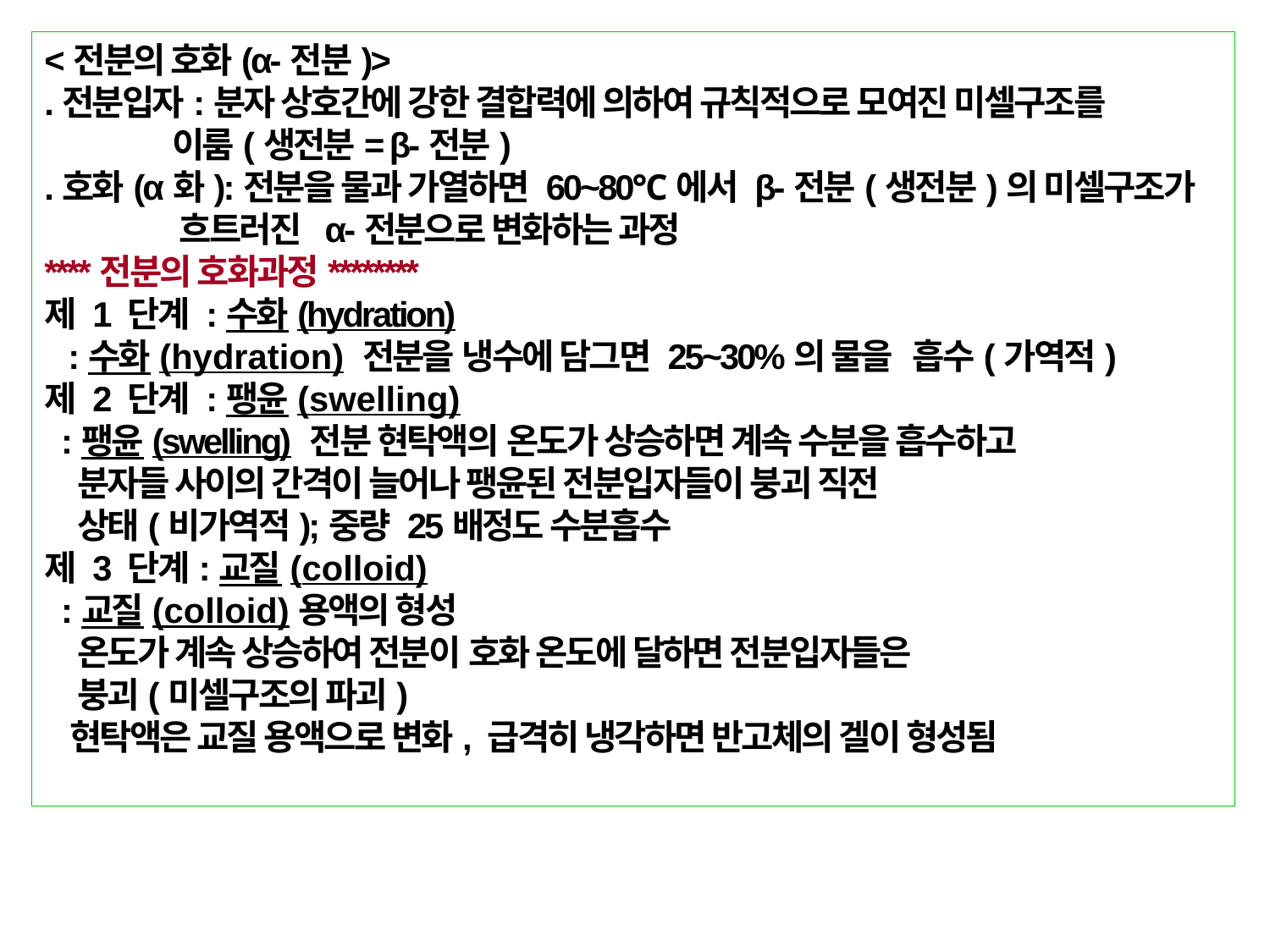

<전분의 호화(α-전분)>
.전분입자:분자 상호간에 강한 결합력에 의하여 규칙적으로 모여진 미셀구조를
                이룸(생전분= β-전분)
.호화(α화):전분을 물과 가열하면 60~80℃에서 β-전분(생전분)의 미셀구조가
                 흐트러진  α-전분으로 변화하는 과정
****전분의 호화과정********
제 1 단계 :수화(hydration)
   :수화(hydration) 전분을 냉수에 담그면 25~30%의 물을   흡수(가역적)
제 2 단계 :팽윤(swelling)
  :팽윤(swelling) 전분 현탁액의 온도가 상승하면 계속 수분을 흡수하고
   분자들 사이의 간격이 늘어나 팽윤된 전분입자들이 붕괴 직전
   상태(비가역적);중량 25배정도 수분흡수
제 3 단계:교질(colloid)
  :교질(colloid)용액의 형성
   온도가 계속 상승하여 전분이 호화 온도에 달하면 전분입자들은
   붕괴(미셀구조의 파괴)
  현탁액은 교질 용액으로 변화, 급격히 냉각하면 반고체의 겔이 형성됨